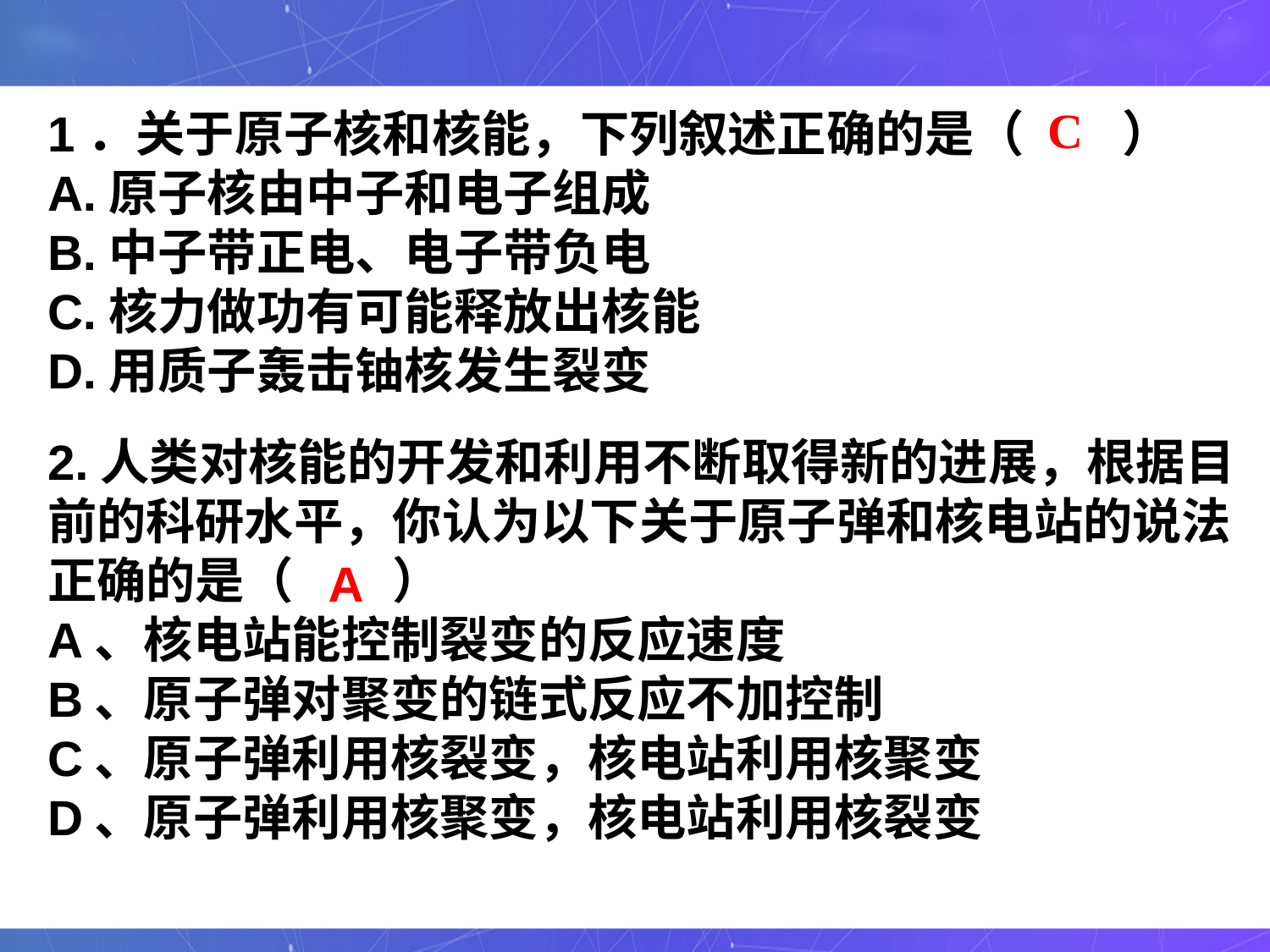

C
1．关于原子核和核能，下列叙述正确的是（　　）
A.原子核由中子和电子组成
B.中子带正电、电子带负电
C.核力做功有可能释放出核能
D.用质子轰击铀核发生裂变
2.人类对核能的开发和利用不断取得新的进展，根据目前的科研水平，你认为以下关于原子弹和核电站的说法正确的是（　　）
A、核电站能控制裂变的反应速度
B、原子弹对聚变的链式反应不加控制
C、原子弹利用核裂变，核电站利用核聚变
D、原子弹利用核聚变，核电站利用核裂变

A